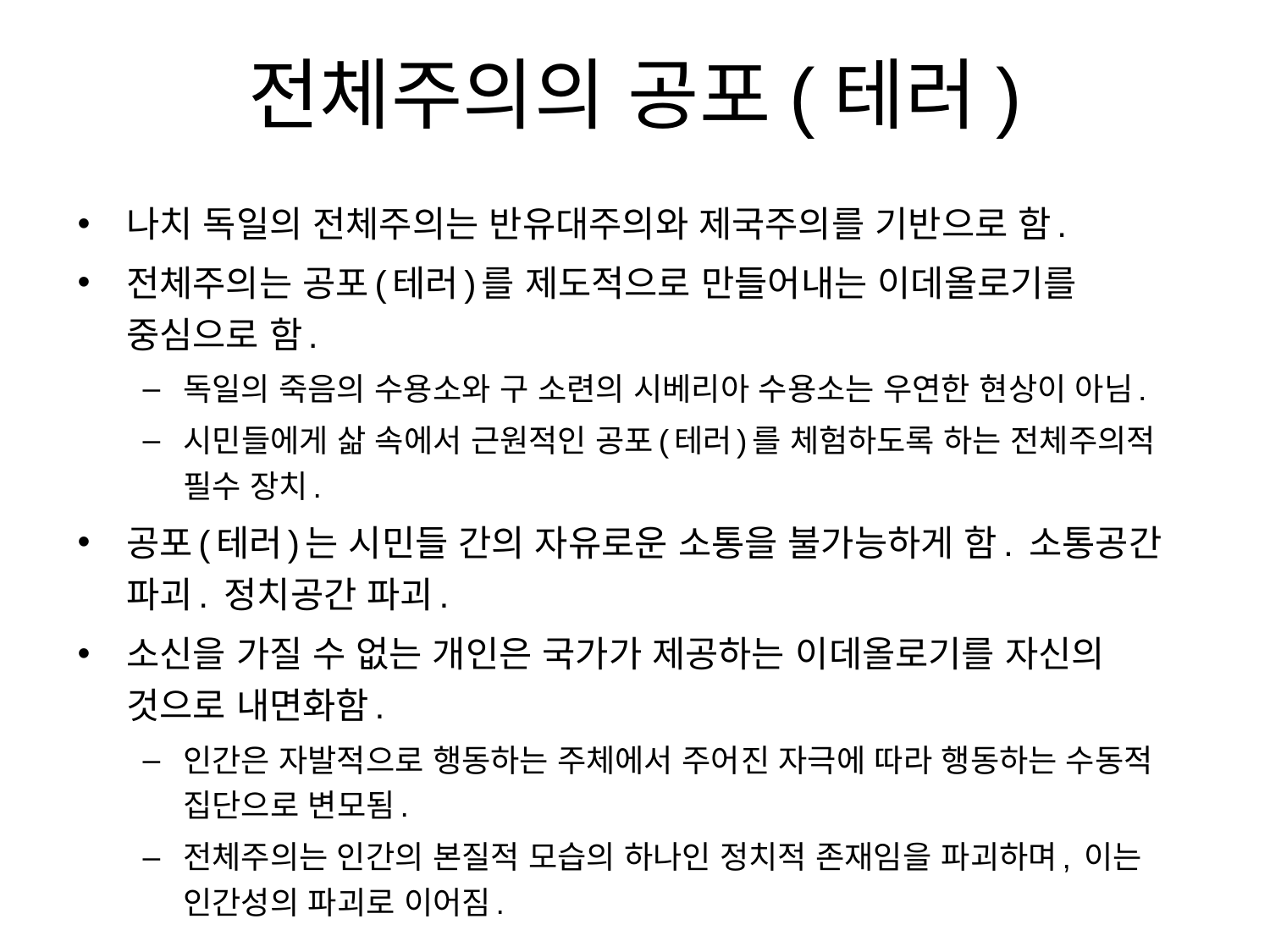

# 전체주의의 공포(테러)
나치 독일의 전체주의는 반유대주의와 제국주의를 기반으로 함.
전체주의는 공포(테러)를 제도적으로 만들어내는 이데올로기를 중심으로 함.
독일의 죽음의 수용소와 구 소련의 시베리아 수용소는 우연한 현상이 아님.
시민들에게 삶 속에서 근원적인 공포(테러)를 체험하도록 하는 전체주의적 필수 장치.
공포(테러)는 시민들 간의 자유로운 소통을 불가능하게 함. 소통공간 파괴. 정치공간 파괴.
소신을 가질 수 없는 개인은 국가가 제공하는 이데올로기를 자신의 것으로 내면화함.
인간은 자발적으로 행동하는 주체에서 주어진 자극에 따라 행동하는 수동적 집단으로 변모됨.
전체주의는 인간의 본질적 모습의 하나인 정치적 존재임을 파괴하며, 이는 인간성의 파괴로 이어짐.